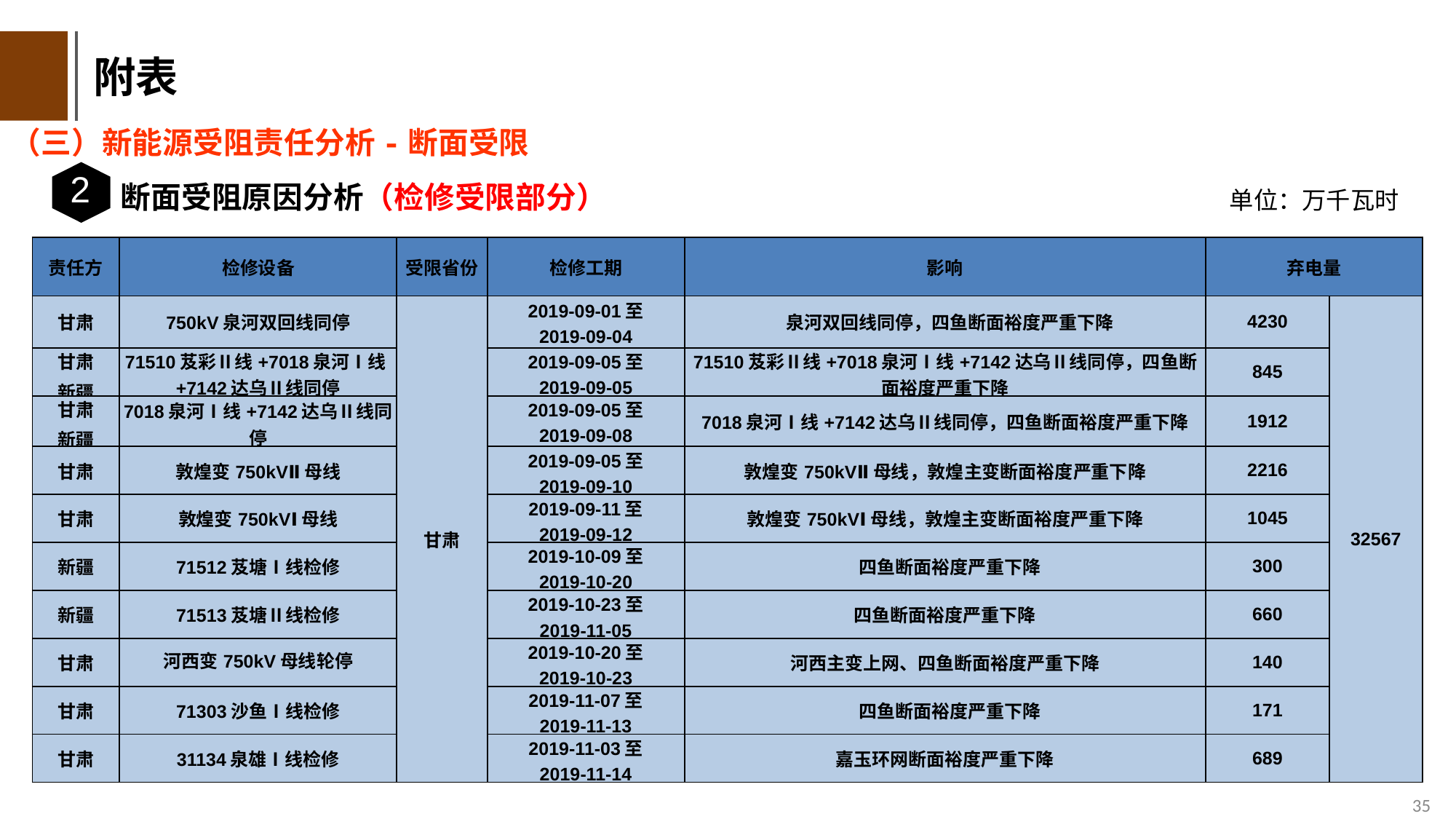

附表
（三）新能源受阻责任分析-断面受限
2

断面受阻原因分析（检修受限部分）
单位：万千瓦时
| 责任方 | 检修设备 | 受限省份 | 检修工期 | 影响 | 弃电量 |  |
| --- | --- | --- | --- | --- | --- | --- |
| 甘肃 | 750kV泉河双回线同停 | 甘肃 | 2019-09-01至 2019-09-04 | 泉河双回线同停，四鱼断面裕度严重下降 | 4230 | 32567 |
| 甘肃 新疆 | 71510芨彩Ⅱ线+7018泉河Ⅰ线+7142达乌Ⅱ线同停 |  | 2019-09-05至 2019-09-05 | 71510芨彩Ⅱ线+7018泉河Ⅰ线+7142达乌Ⅱ线同停，四鱼断面裕度严重下降 | 845 |  |
| 甘肃 新疆 | 7018泉河Ⅰ线+7142达乌Ⅱ线同停 |  | 2019-09-05至 2019-09-08 | 7018泉河Ⅰ线+7142达乌Ⅱ线同停，四鱼断面裕度严重下降 | 1912 |  |
| 甘肃 | 敦煌变750kVⅡ母线 |  | 2019-09-05至 2019-09-10 | 敦煌变750kVⅡ母线，敦煌主变断面裕度严重下降 | 2216 |  |
| 甘肃 | 敦煌变750kVⅠ母线 |  | 2019-09-11至 2019-09-12 | 敦煌变750kVⅠ母线，敦煌主变断面裕度严重下降 | 1045 |  |
| 新疆 | 71512芨塘Ⅰ线检修 |  | 2019-10-09至 2019-10-20 | 四鱼断面裕度严重下降 | 300 |  |
| 新疆 | 71513芨塘Ⅱ线检修 |  | 2019-10-23至 2019-11-05 | 四鱼断面裕度严重下降 | 660 |  |
| 甘肃 | 河西变750kV母线轮停 |  | 2019-10-20至 2019-10-23 | 河西主变上网、四鱼断面裕度严重下降 | 140 |  |
| 甘肃 | 71303沙鱼Ⅰ线检修 |  | 2019-11-07至 2019-11-13 | 四鱼断面裕度严重下降 | 171 |  |
| 甘肃 | 31134泉雄Ⅰ线检修 |  | 2019-11-03至 2019-11-14 | 嘉玉环网断面裕度严重下降 | 689 |  |
单位：万千瓦时
35